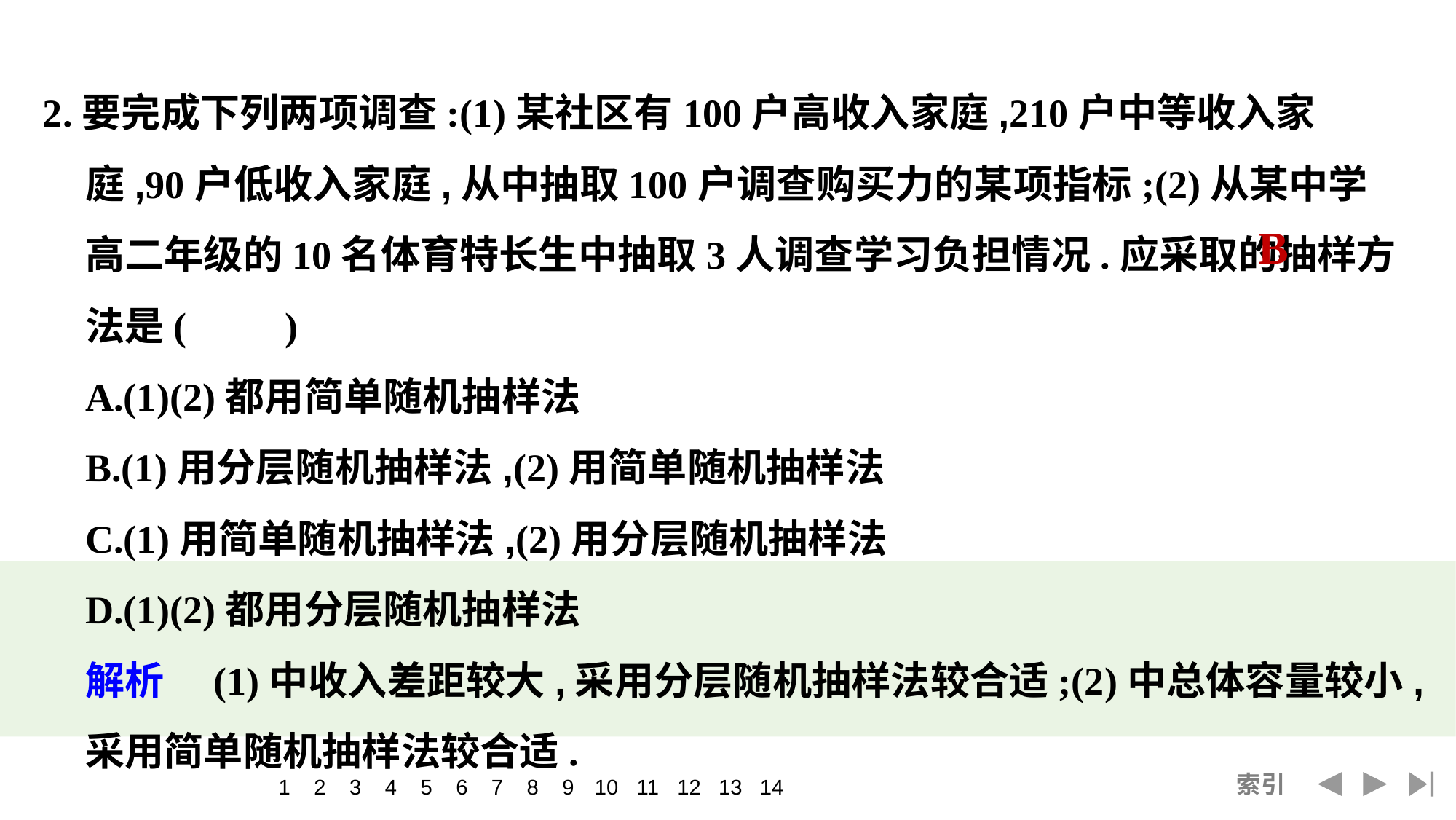

2.要完成下列两项调查:(1)某社区有100户高收入家庭,210户中等收入家庭,90户低收入家庭,从中抽取100户调查购买力的某项指标;(2)从某中学高二年级的10名体育特长生中抽取3人调查学习负担情况.应采取的抽样方法是(　　)
	A.(1)(2)都用简单随机抽样法
	B.(1)用分层随机抽样法,(2)用简单随机抽样法
	C.(1)用简单随机抽样法,(2)用分层随机抽样法
	D.(1)(2)都用分层随机抽样法
	解析　(1)中收入差距较大,采用分层随机抽样法较合适;(2)中总体容量较小,采用简单随机抽样法较合适.
B